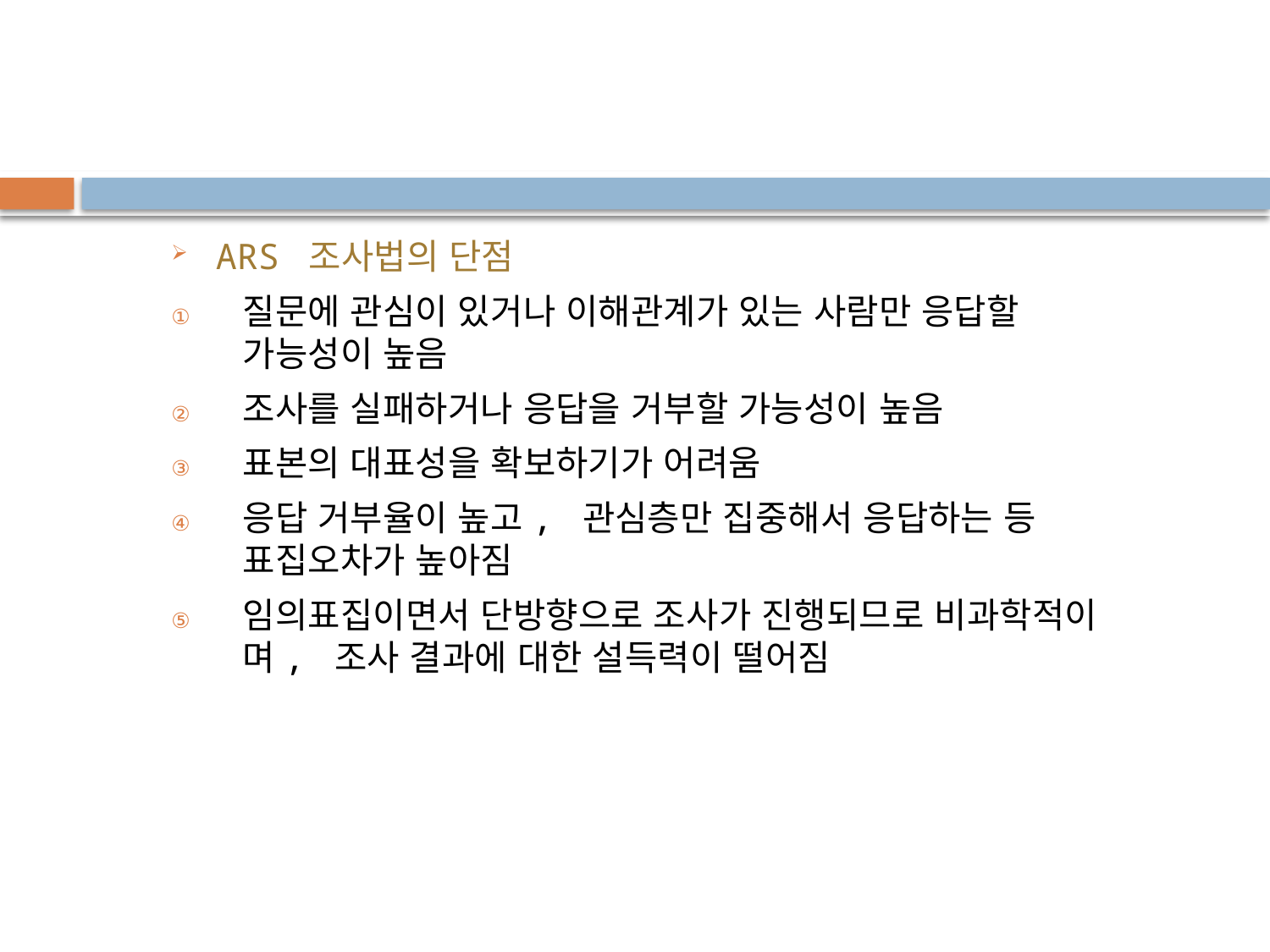

ARS 조사법의 단점
질문에 관심이 있거나 이해관계가 있는 사람만 응답할 가능성이 높음
조사를 실패하거나 응답을 거부할 가능성이 높음
표본의 대표성을 확보하기가 어려움
응답 거부율이 높고, 관심층만 집중해서 응답하는 등 표집오차가 높아짐
임의표집이면서 단방향으로 조사가 진행되므로 비과학적이며, 조사 결과에 대한 설득력이 떨어짐